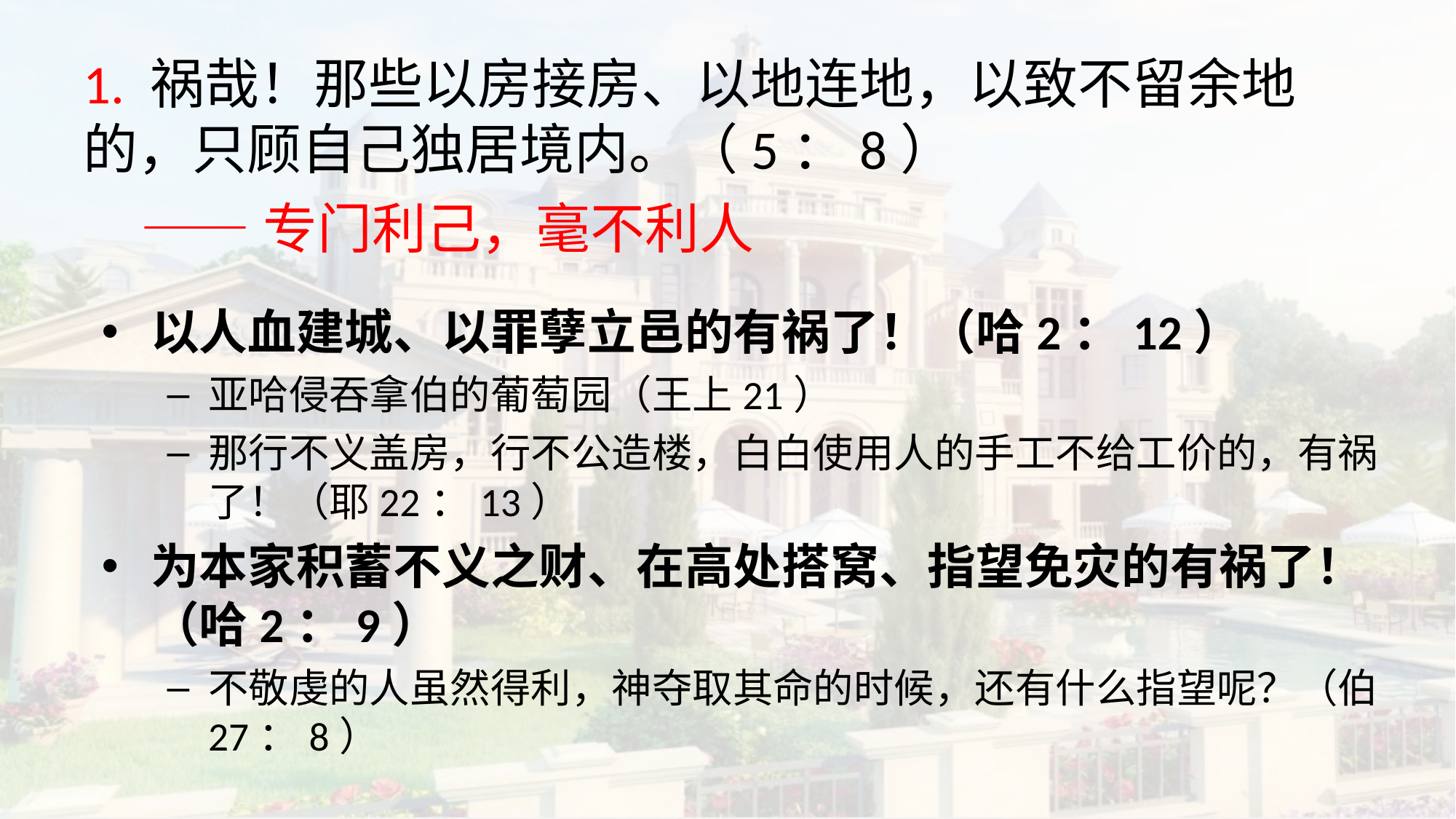

# 1. 祸哉！那些以房接房、以地连地，以致不留余地的，只顾自己独居境内。（5：8）
——专门利己，毫不利人
以人血建城、以罪孽立邑的有祸了！（哈2：12）
亚哈侵吞拿伯的葡萄园（王上21）
那行不义盖房，行不公造楼，白白使用人的手工不给工价的，有祸了！（耶22：13）
为本家积蓄不义之财、在高处搭窝、指望免灾的有祸了！（哈2：9）
不敬虔的人虽然得利，神夺取其命的时候，还有什么指望呢？（伯27：8）